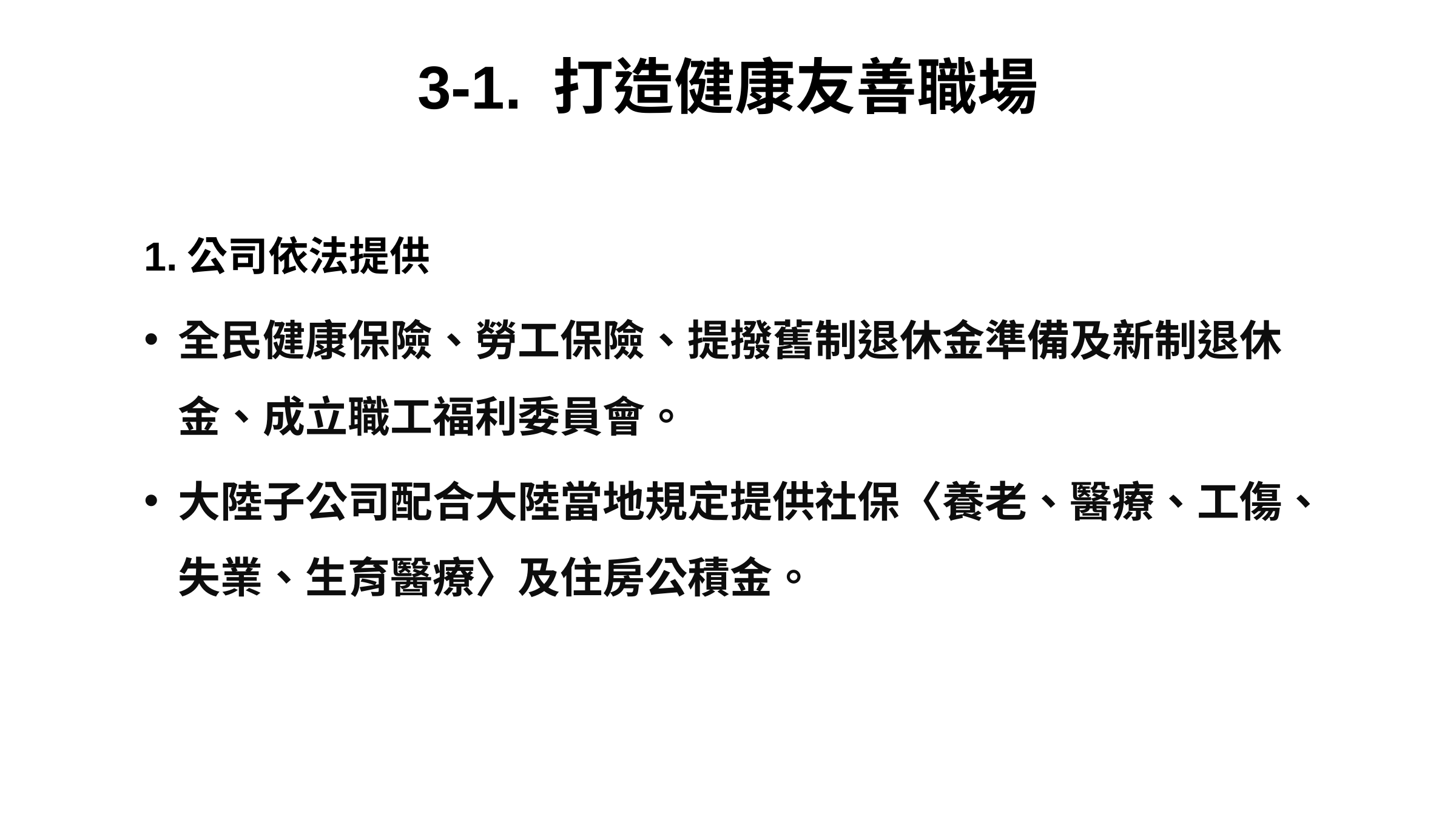

3-1. 打造健康友善職場
1.公司依法提供
全民健康保險、勞工保險、提撥舊制退休金準備及新制退休金、成立職工福利委員會。
大陸子公司配合大陸當地規定提供社保〈養老、醫療、工傷、失業、生育醫療〉及住房公積金。